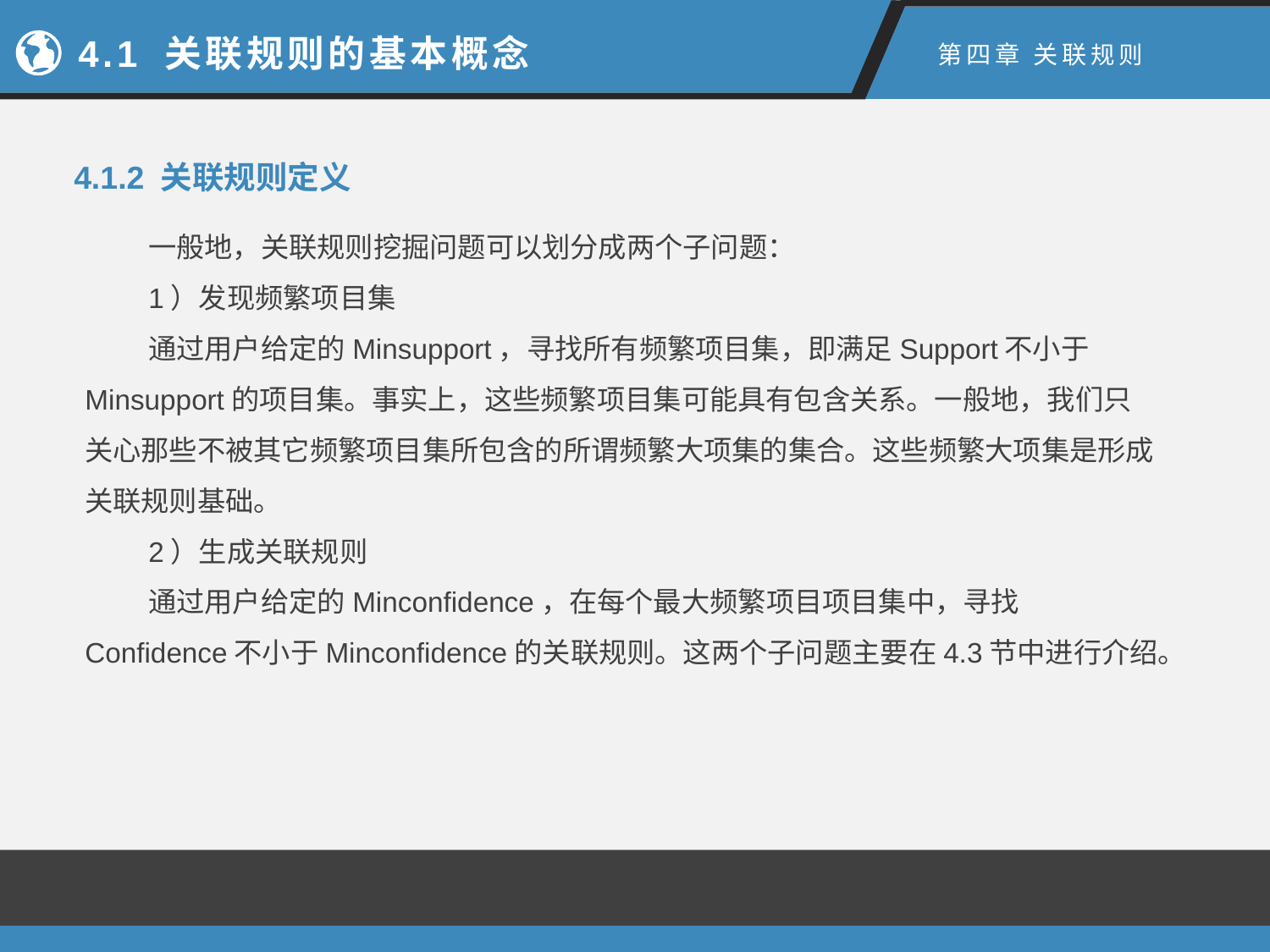

4.1 关联规则的基本概念

第四章 关联规则
4.1.2 关联规则定义
一般地，关联规则挖掘问题可以划分成两个子问题：
1）发现频繁项目集
通过用户给定的Minsupport，寻找所有频繁项目集，即满足Support不小于Minsupport的项目集。事实上，这些频繁项目集可能具有包含关系。一般地，我们只关心那些不被其它频繁项目集所包含的所谓频繁大项集的集合。这些频繁大项集是形成关联规则基础。
2）生成关联规则
通过用户给定的Minconfidence，在每个最大频繁项目项目集中，寻找Confidence不小于Minconfidence的关联规则。这两个子问题主要在4.3节中进行介绍。